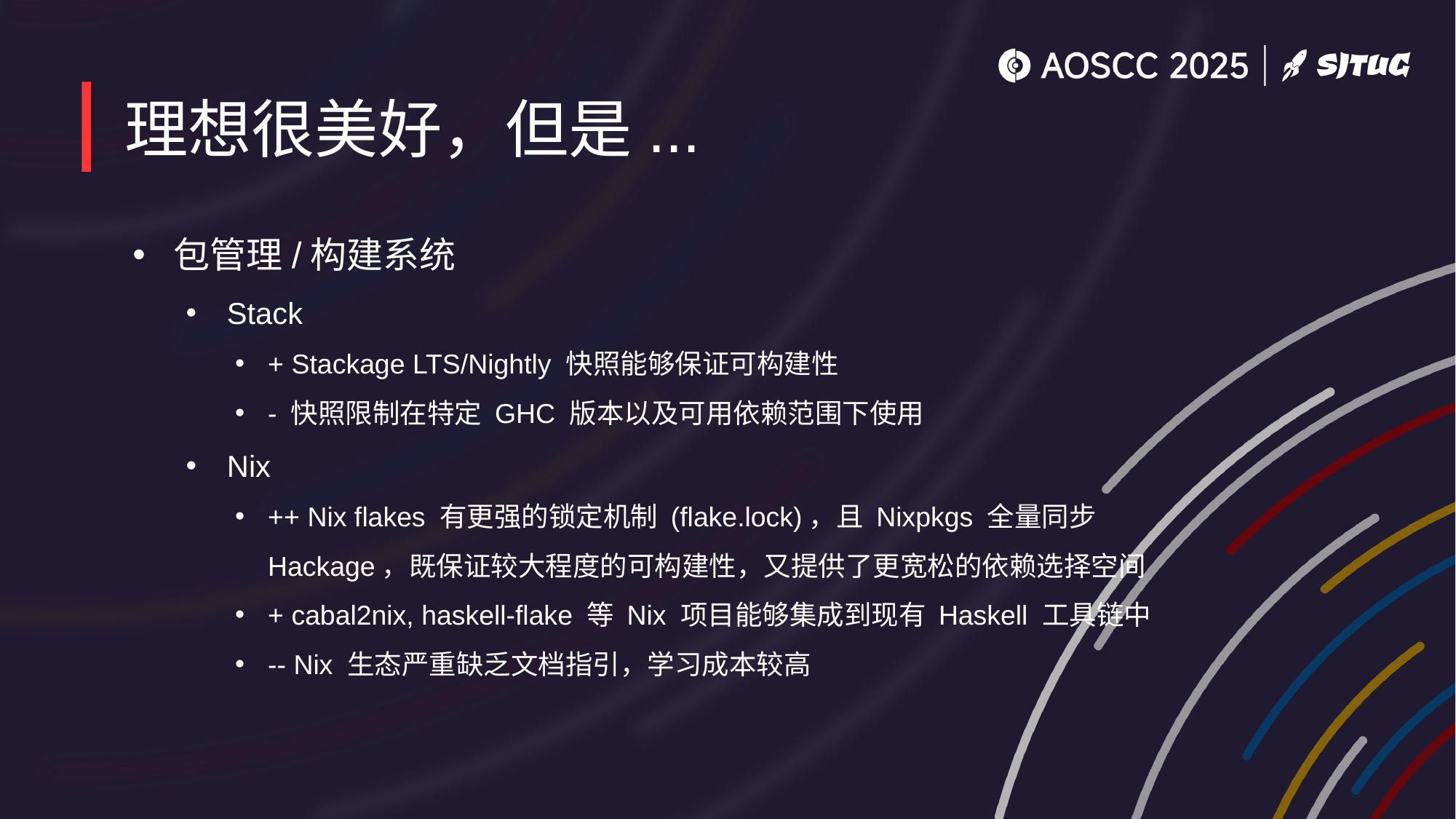

# 理想很美好，但是...
包管理/构建系统
Stack
+ Stackage LTS/Nightly 快照能够保证可构建性
- 快照限制在特定 GHC 版本以及可用依赖范围下使用
Nix
++ Nix flakes 有更强的锁定机制 (flake.lock)，且 Nixpkgs 全量同步 Hackage，既保证较大程度的可构建性，又提供了更宽松的依赖选择空间
+ cabal2nix, haskell-flake 等 Nix 项目能够集成到现有 Haskell 工具链中
-- Nix 生态严重缺乏文档指引，学习成本较高